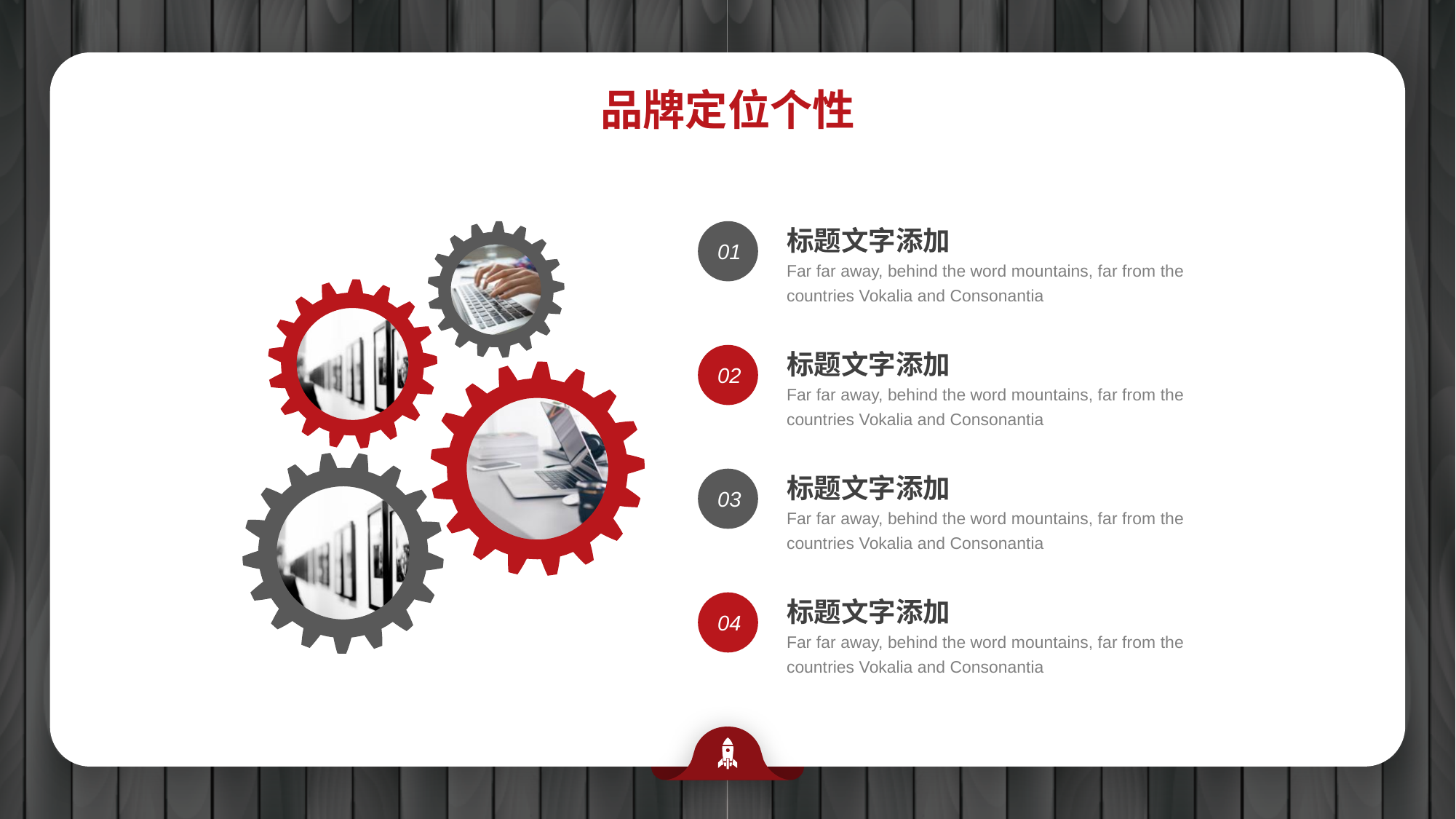

品牌定位个性
标题文字添加
Far far away, behind the word mountains, far from the countries Vokalia and Consonantia

01

标题文字添加
Far far away, behind the word mountains, far from the countries Vokalia and Consonantia
02

标题文字添加
Far far away, behind the word mountains, far from the countries Vokalia and Consonantia
03

标题文字添加
Far far away, behind the word mountains, far from the countries Vokalia and Consonantia
04